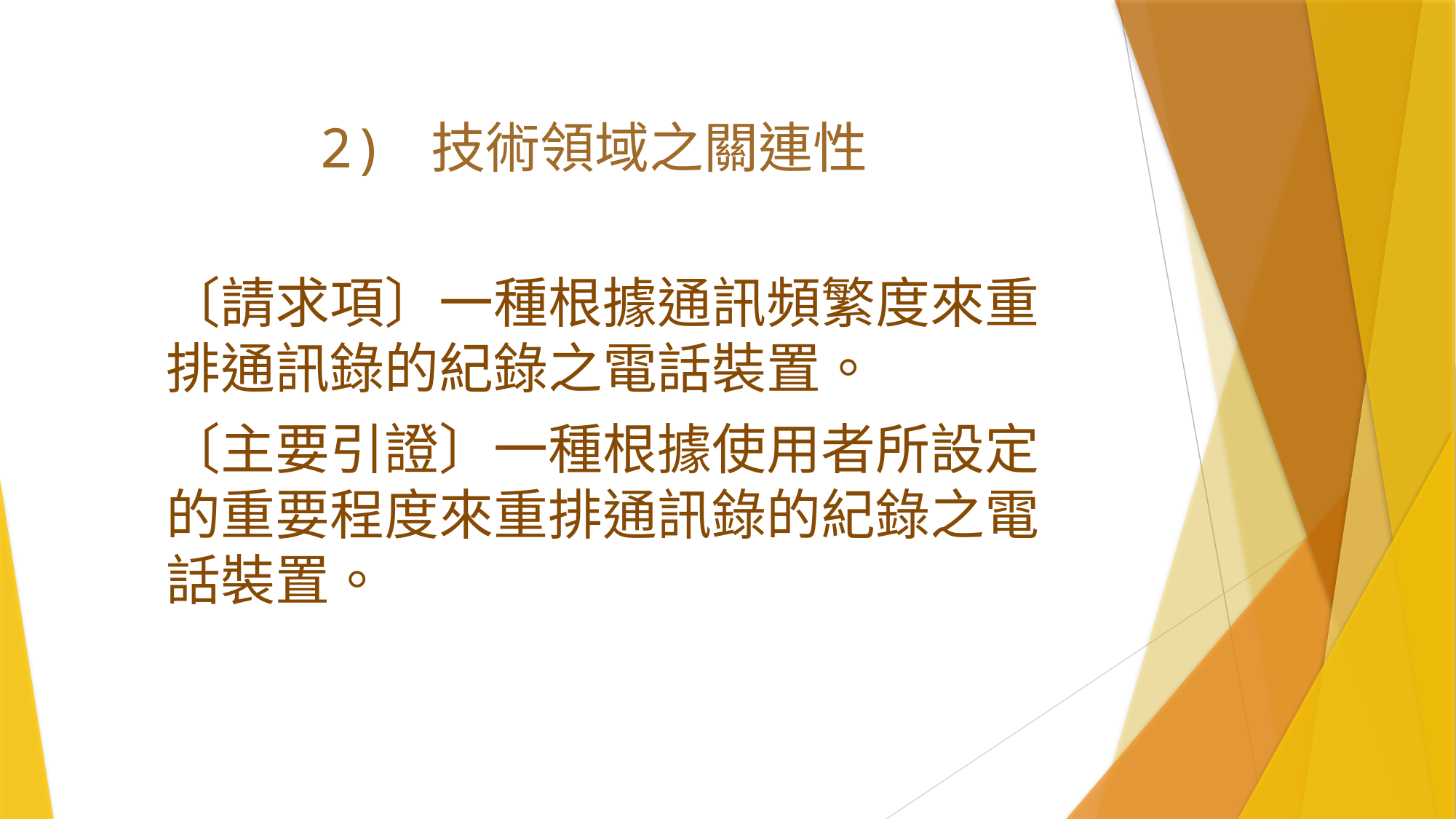

# 2) 技術領域之關連性
〔請求項〕一種根據通訊頻繁度來重排通訊錄的紀錄之電話裝置。
〔主要引證〕一種根據使用者所設定的重要程度來重排通訊錄的紀錄之電話裝置。